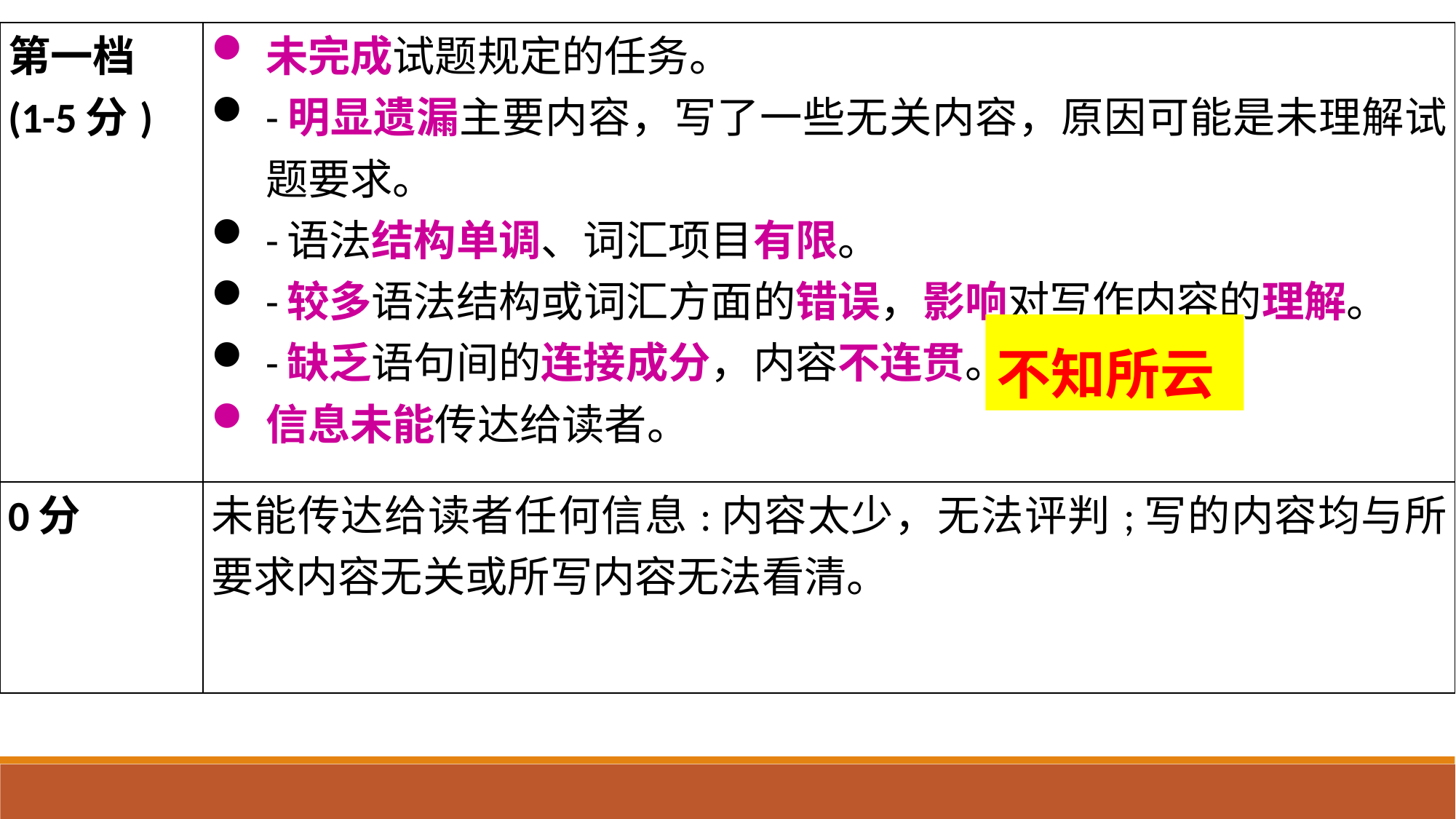

| 第一档 (1-5分) | 未完成试题规定的任务。 -明显遗漏主要内容，写了一些无关内容，原因可能是未理解试题要求。 -语法结构单调、词汇项目有限。 -较多语法结构或词汇方面的错误，影响对写作内容的理解。 -缺乏语句间的连接成分，内容不连贯。 信息未能传达给读者。 |
| --- | --- |
| 0分 | 未能传达给读者任何信息:内容太少，无法评判;写的内容均与所要求内容无关或所写内容无法看清。 |
不知所云